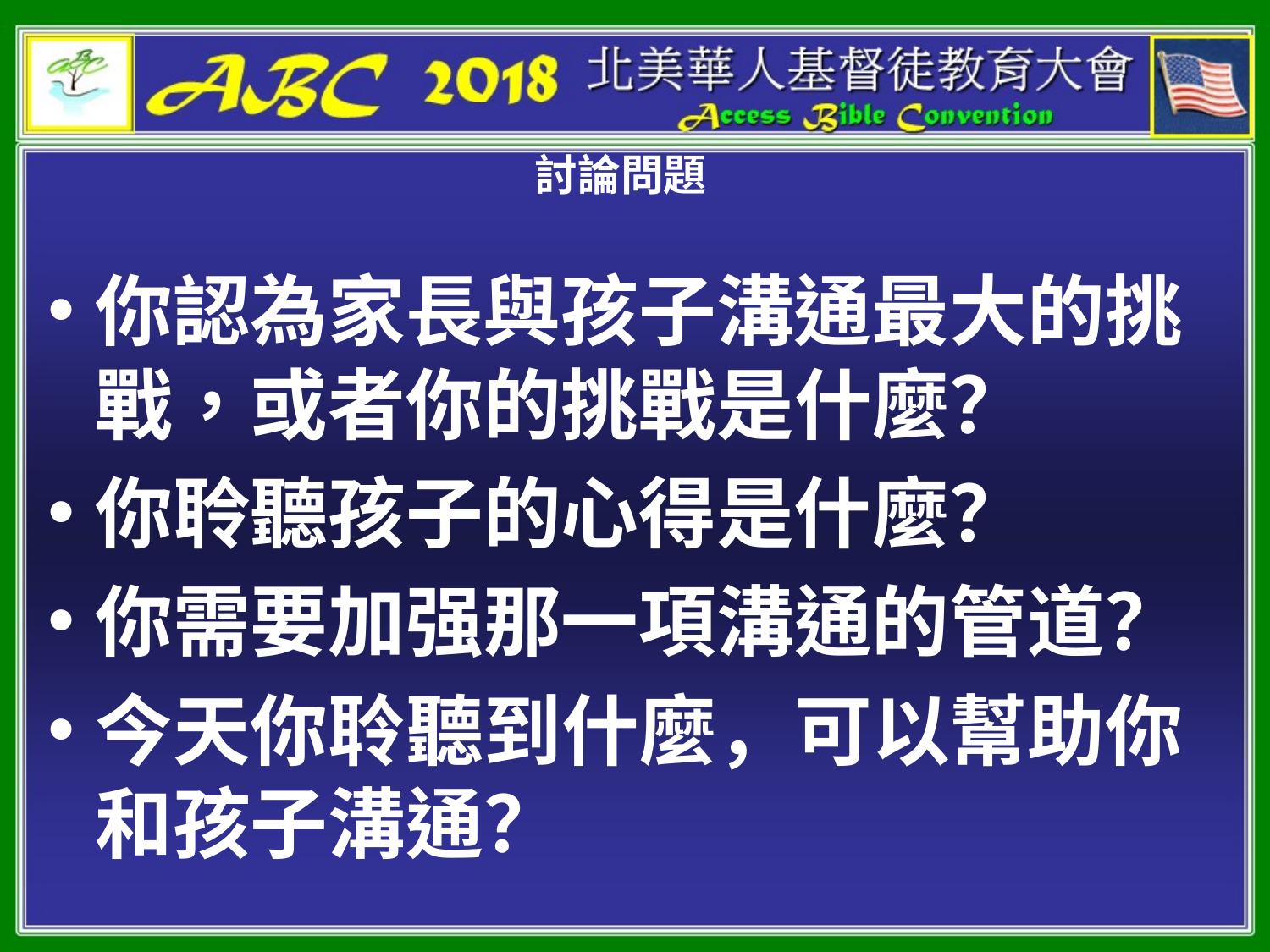

# 討論問題
你認為家長與孩子溝通最大的挑戰，或者你的挑戰是什麼？
你聆聽孩子的心得是什麼？
你需要加强那一項溝通的管道？
今天你聆聽到什麼，可以幫助你和孩子溝通？